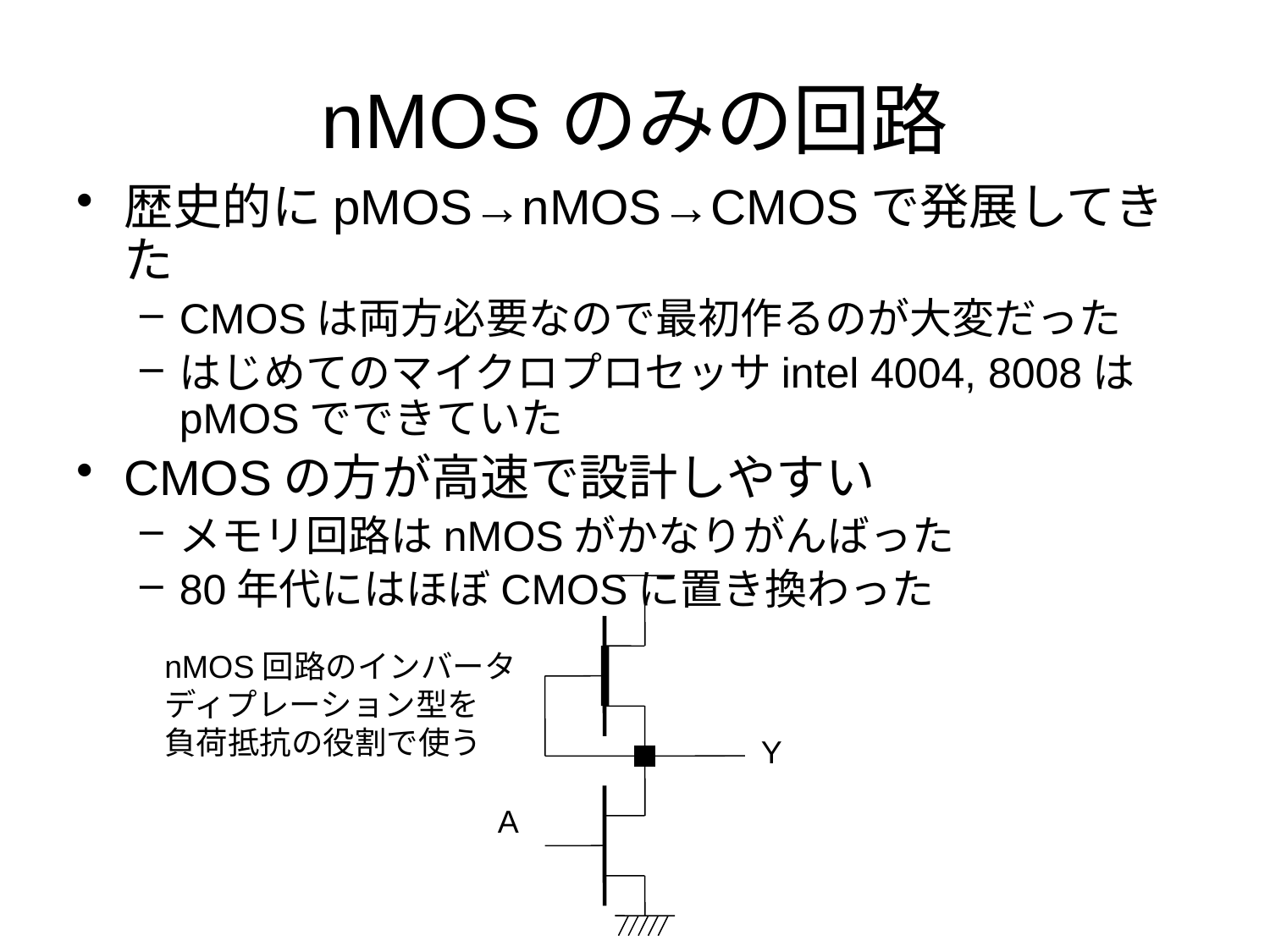

# nMOSのみの回路
歴史的にpMOS→nMOS→CMOSで発展してきた
CMOSは両方必要なので最初作るのが大変だった
はじめてのマイクロプロセッサintel 4004, 8008はpMOSでできていた
CMOSの方が高速で設計しやすい
メモリ回路はnMOSがかなりがんばった
80年代にはほぼCMOSに置き換わった

nMOS回路のインバータ
ディプレーション型を
負荷抵抗の役割で使う

Y

A